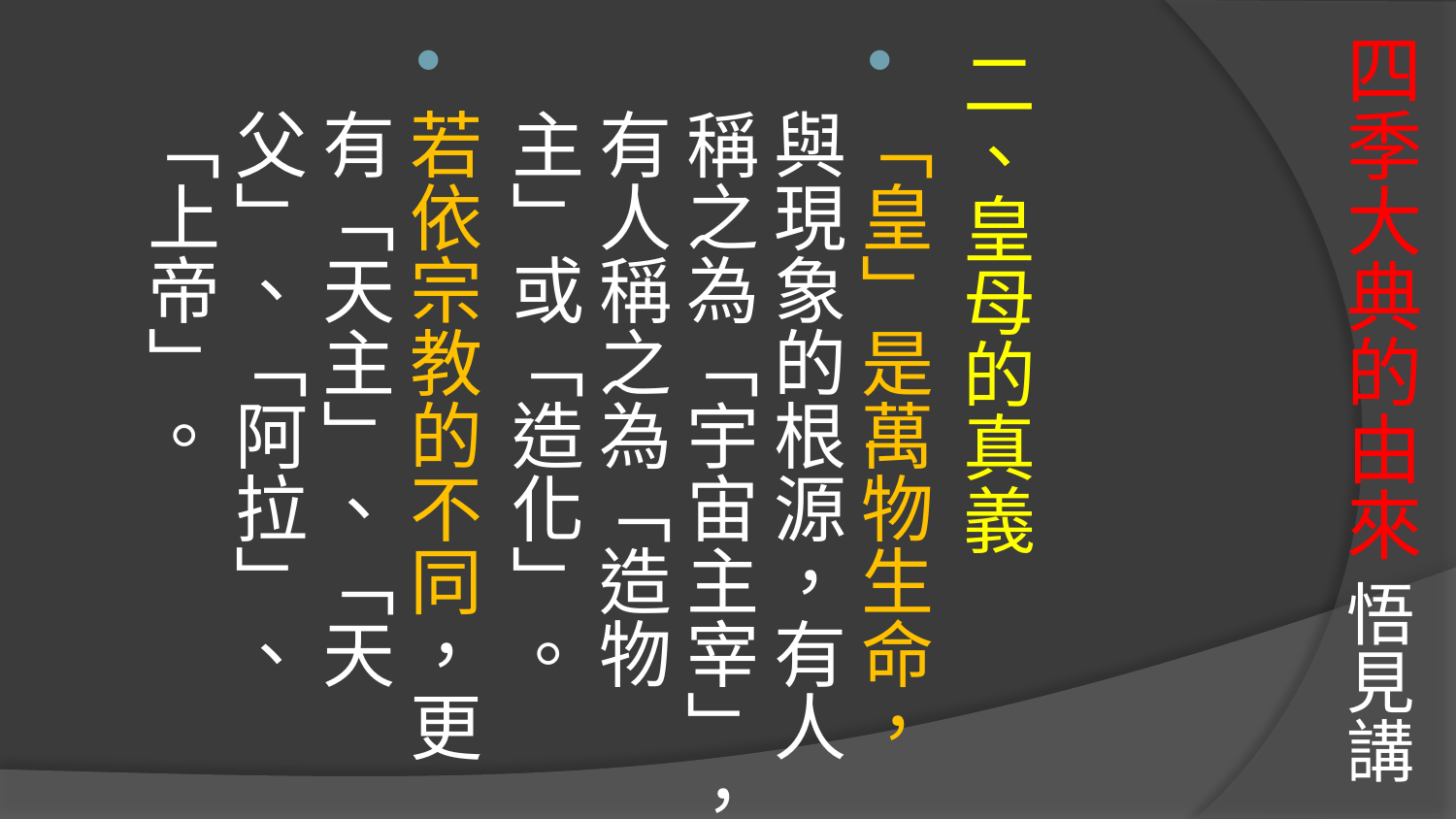

# 四季大典的由來 悟見講
二、皇母的真義
「皇」是萬物生命，與現象的根源，有人稱之為「宇宙主宰」，有人稱之為「造物主」或「造化」。
若依宗教的不同，更有「天主」、「天父」、「阿拉」、「上帝」。